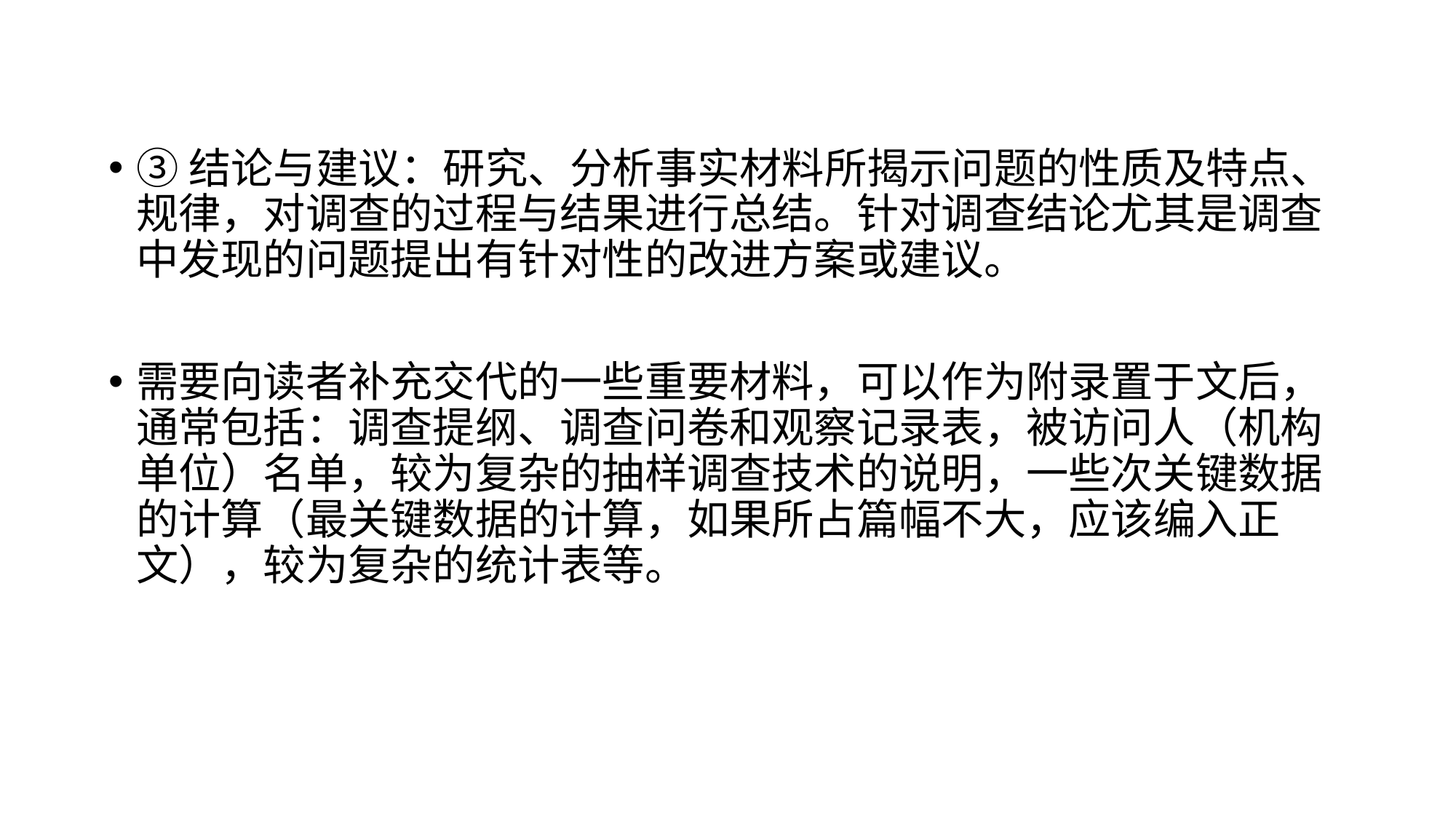

③结论与建议：研究、分析事实材料所揭示问题的性质及特点、规律，对调查的过程与结果进行总结。针对调查结论尤其是调查中发现的问题提出有针对性的改进方案或建议。

需要向读者补充交代的一些重要材料，可以作为附录置于文后，通常包括：调查提纲、调查问卷和观察记录表，被访问人（机构单位）名单，较为复杂的抽样调查技术的说明，一些次关键数据的计算（最关键数据的计算，如果所占篇幅不大，应该编入正文），较为复杂的统计表等。